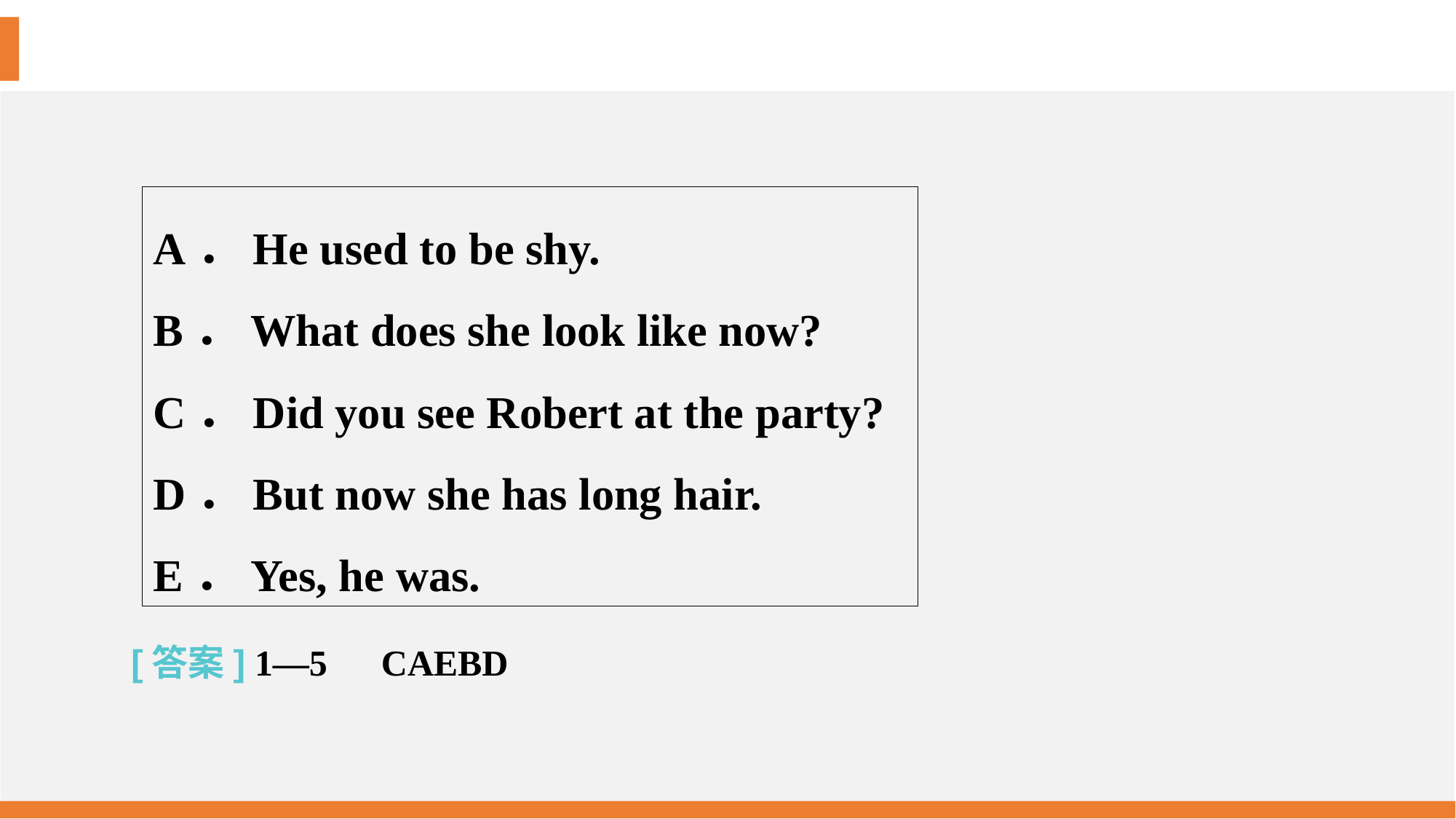

A．He used to be shy.
B．What does she look like now?
C．Did you see Robert at the party?
D．But now she has long hair.
E．Yes, he was.
[答案] 1—5　CAEBD